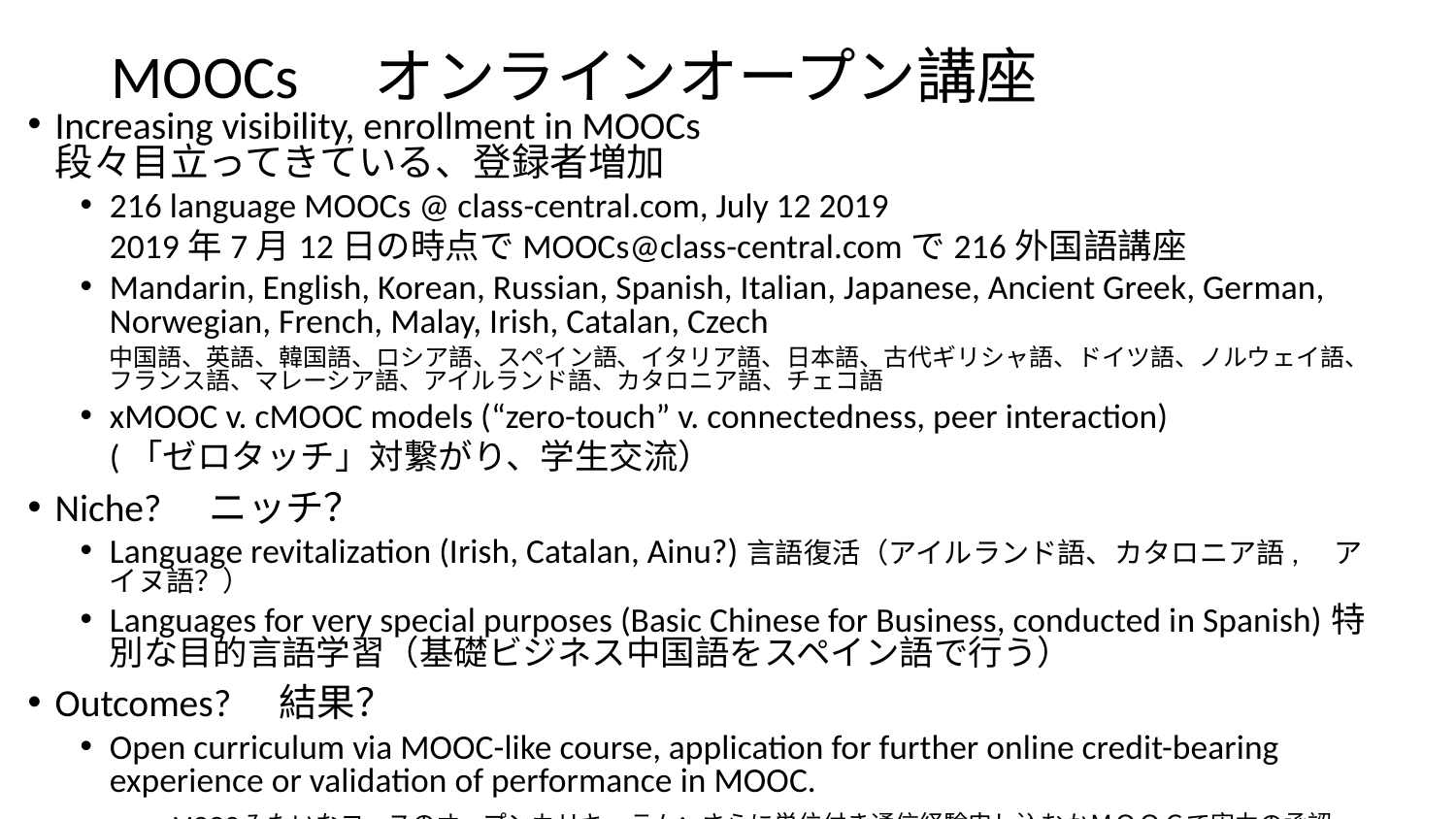

# MOOCs　オンラインオープン講座
Increasing visibility, enrollment in MOOCs
段々目立ってきている、登録者増加
216 language MOOCs @ class-central.com, July 12 2019
2019年7月12日の時点でMOOCs@class-central.comで216外国語講座
Mandarin, English, Korean, Russian, Spanish, Italian, Japanese, Ancient Greek, German, Norwegian, French, Malay, Irish, Catalan, Czech
中国語、英語、韓国語、ロシア語、スペイン語、イタリア語、日本語、古代ギリシャ語、ドイツ語、ノルウェイ語、フランス語、マレーシア語、アイルランド語、カタロニア語、チェコ語
xMOOC v. cMOOC models (“zero-touch” v. connectedness, peer interaction)
(「ゼロタッチ」対繋がり、学生交流）
Niche?　ニッチ？
Language revitalization (Irish, Catalan, Ainu?)言語復活（アイルランド語、カタロニア語,　アイヌ語？）
Languages for very special purposes (Basic Chinese for Business, conducted in Spanish)特別な目的言語学習（基礎ビジネス中国語をスペイン語で行う）
Outcomes?　結果？
Open curriculum via MOOC-like course, application for further online credit-bearing experience or validation of performance in MOOC.
	MOOCみたいなコースのオープンカリキュラム；さらに単位付き通信経験申し込むかＭＯＯＣで実力の承認